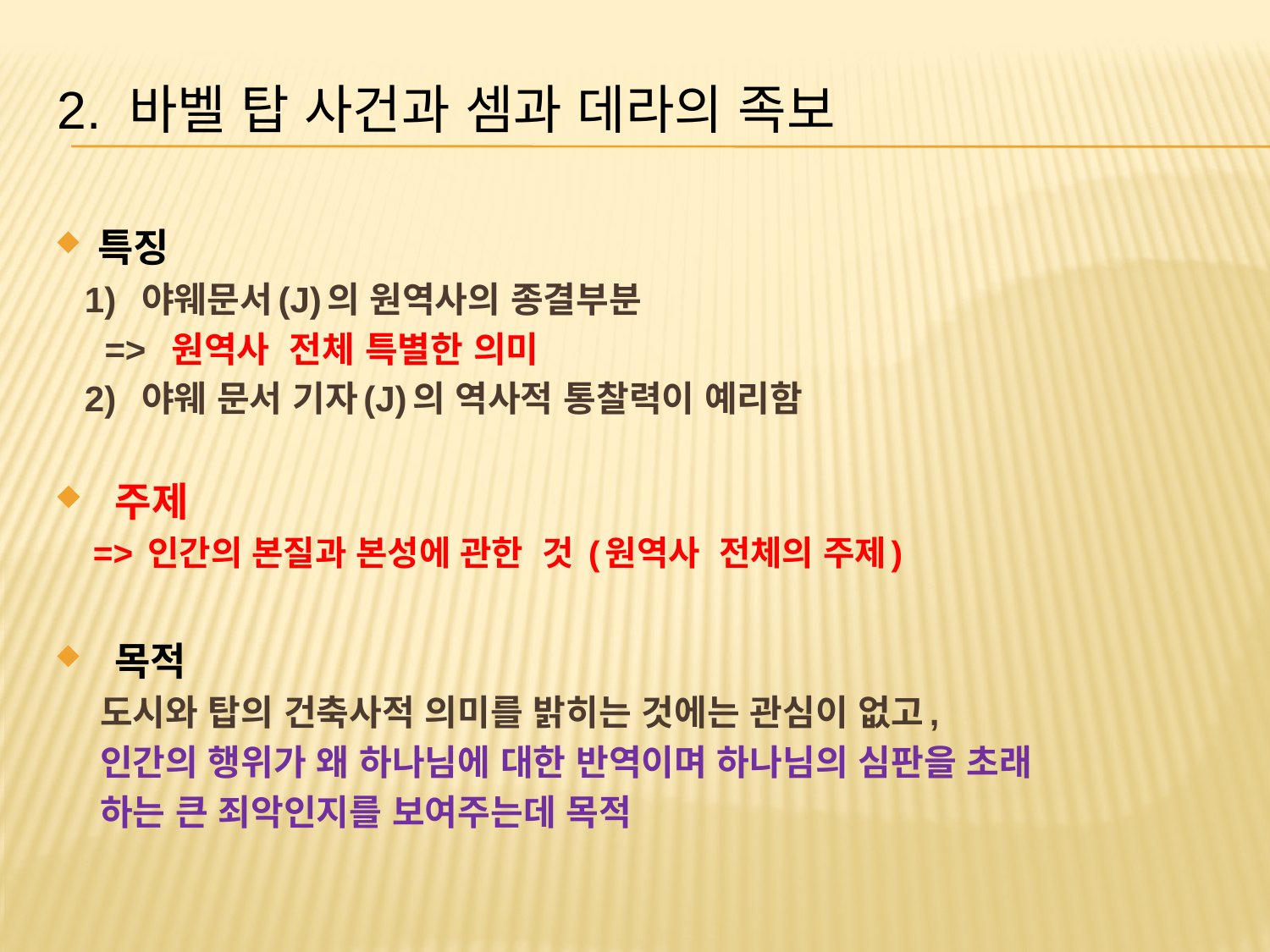

# 2. 바벨 탑 사건과 셈과 데라의 족보
특징
   1)  야웨문서(J)의 원역사의 종결부분
     =>  원역사  전체 특별한 의미
   2)  야웨 문서 기자(J)의 역사적 통찰력이 예리함

 주제
    => 인간의 본질과 본성에 관한  것 (원역사  전체의 주제)

 목적
    도시와 탑의 건축사적 의미를 밝히는 것에는 관심이 없고,
    인간의 행위가 왜 하나님에 대한 반역이며 하나님의 심판을 초래
    하는 큰 죄악인지를 보여주는데 목적